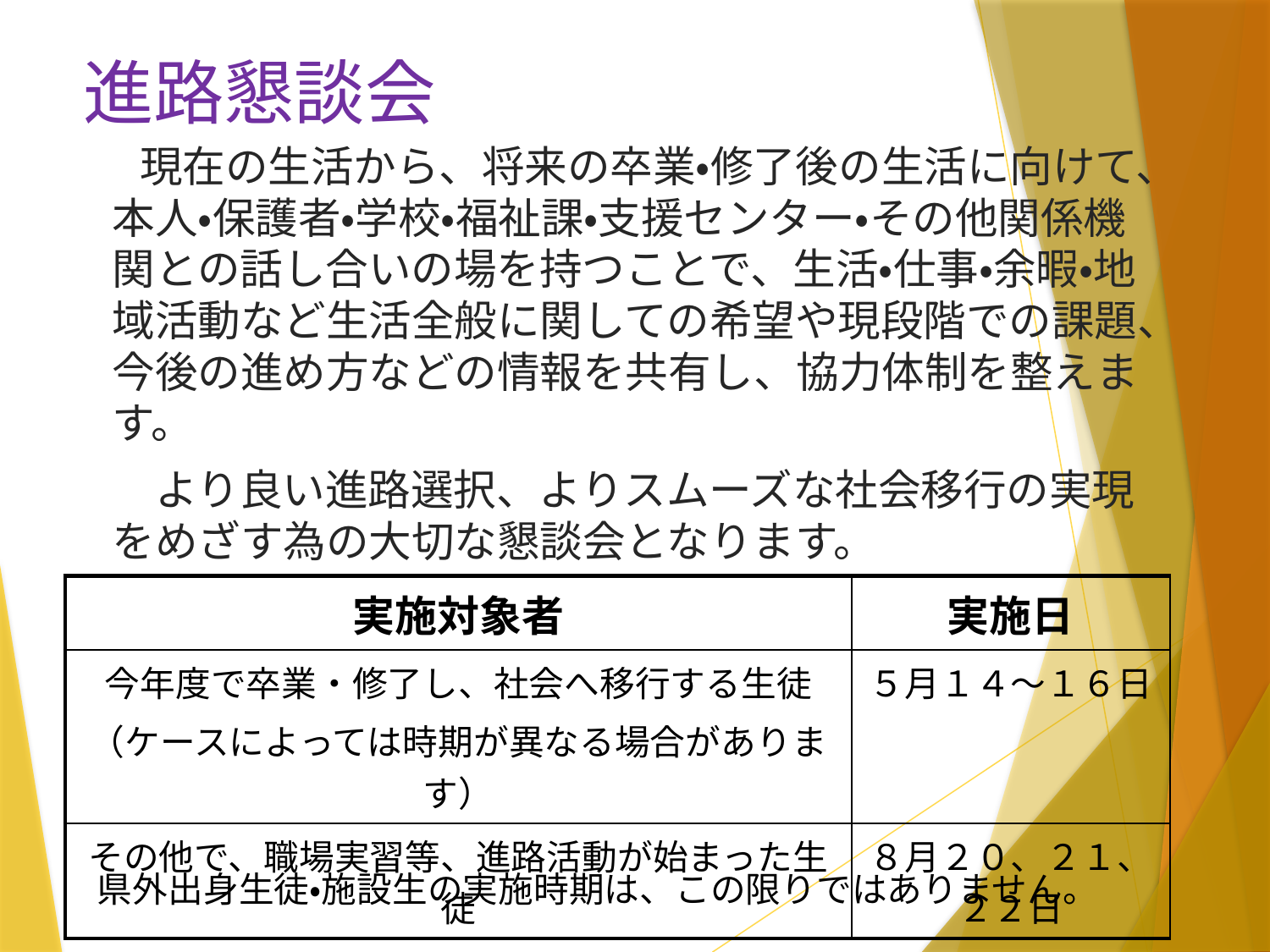

進路懇談会
　現在の生活から、将来の卒業・修了後の生活に向けて、本人・保護者・学校・福祉課・支援センター・その他関係機関との話し合いの場を持つことで、生活・仕事・余暇・地域活動など生活全般に関しての希望や現段階での課題、今後の進め方などの情報を共有し、協力体制を整えます。
　より良い進路選択、よりスムーズな社会移行の実現をめざす為の大切な懇談会となります。
| 実施対象者 | 実施日 |
| --- | --- |
| 今年度で卒業・修了し、社会へ移行する生徒 （ケースによっては時期が異なる場合があります） | ５月１４～１６日 |
| その他で、職場実習等、進路活動が始まった生徒 | ８月２０、２１、２２日 |
県外出身生徒・施設生の実施時期は、この限りではありません。